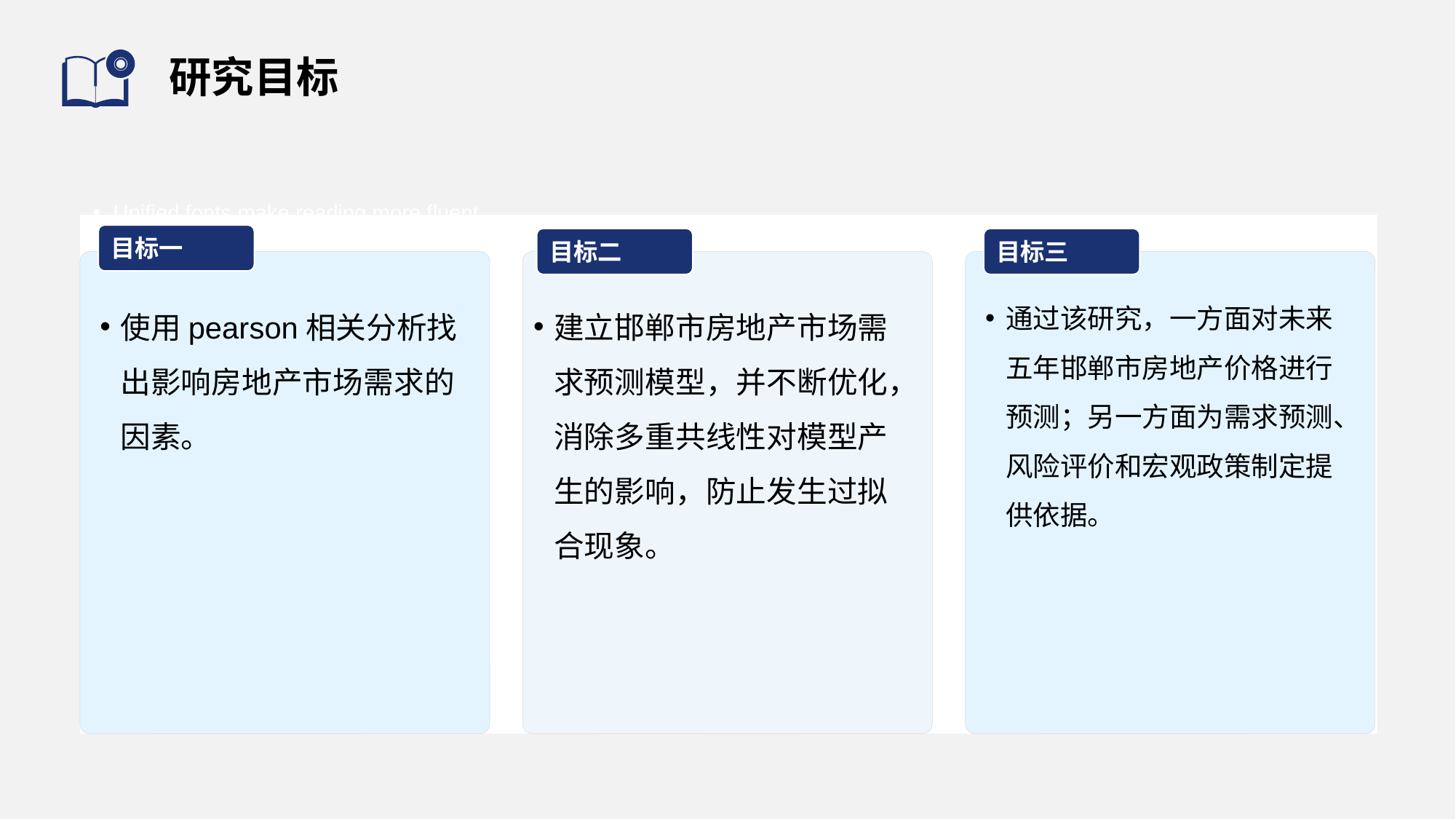

# 研究目标
Unified fonts make reading more fluent.
Theme color makes PPT more convenient to change.
Adjust the spacing to adapt to Chinese typesetting, use the reference line in PPT.

目标一
目标二
目标三

通过该研究，一方面对未来五年邯郸市房地产价格进行预测；另一方面为需求预测、风险评价和宏观政策制定提供依据。
使用pearson相关分析找出影响房地产市场需求的因素。
建立邯郸市房地产市场需求预测模型，并不断优化，消除多重共线性对模型产生的影响，防止发生过拟合现象。